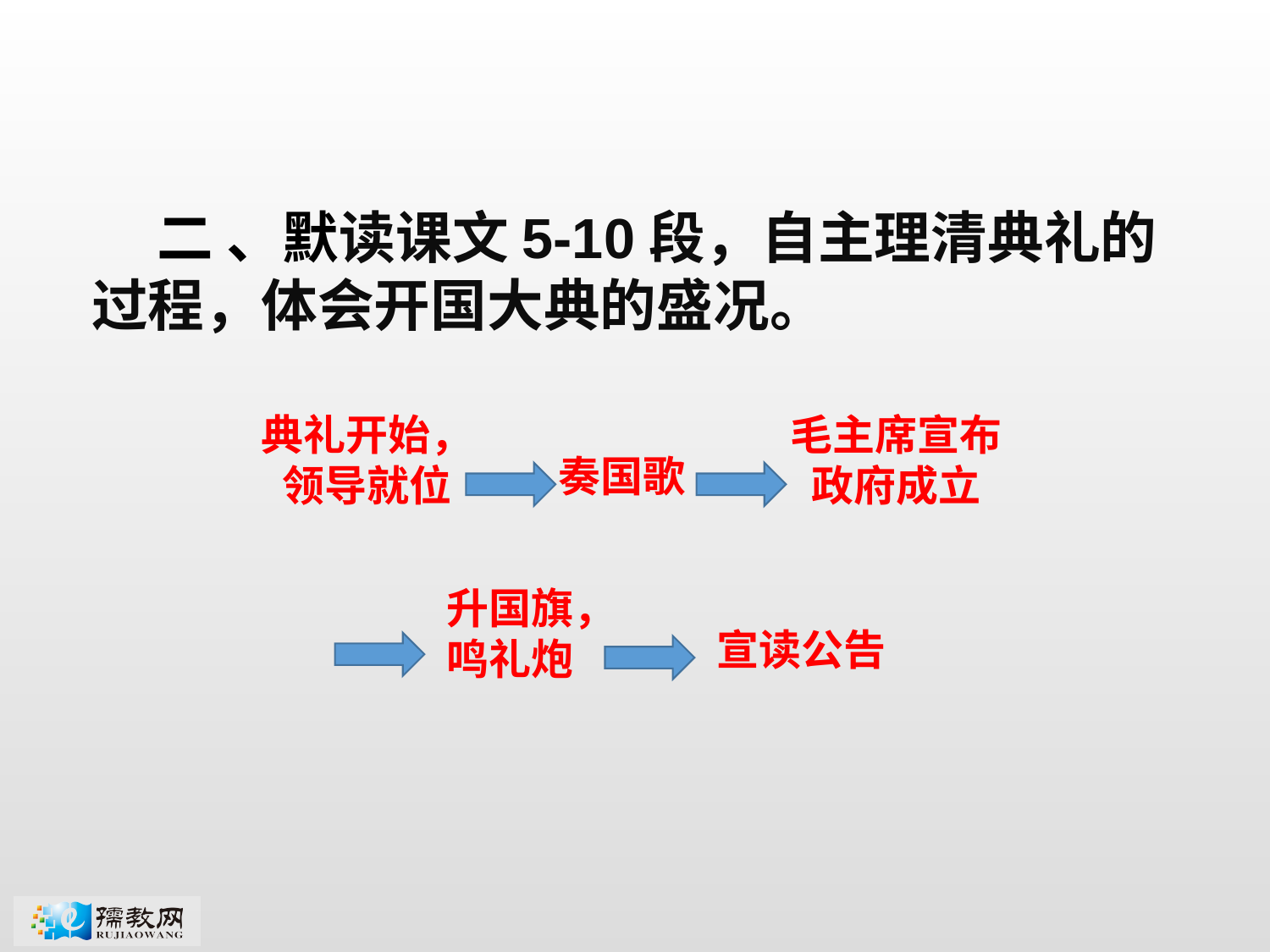

二 、默读课文5-10段，自主理清典礼的过程，体会开国大典的盛况。
典礼开始，领导就位
毛主席宣布政府成立
奏国歌

升国旗，鸣礼炮
宣读公告